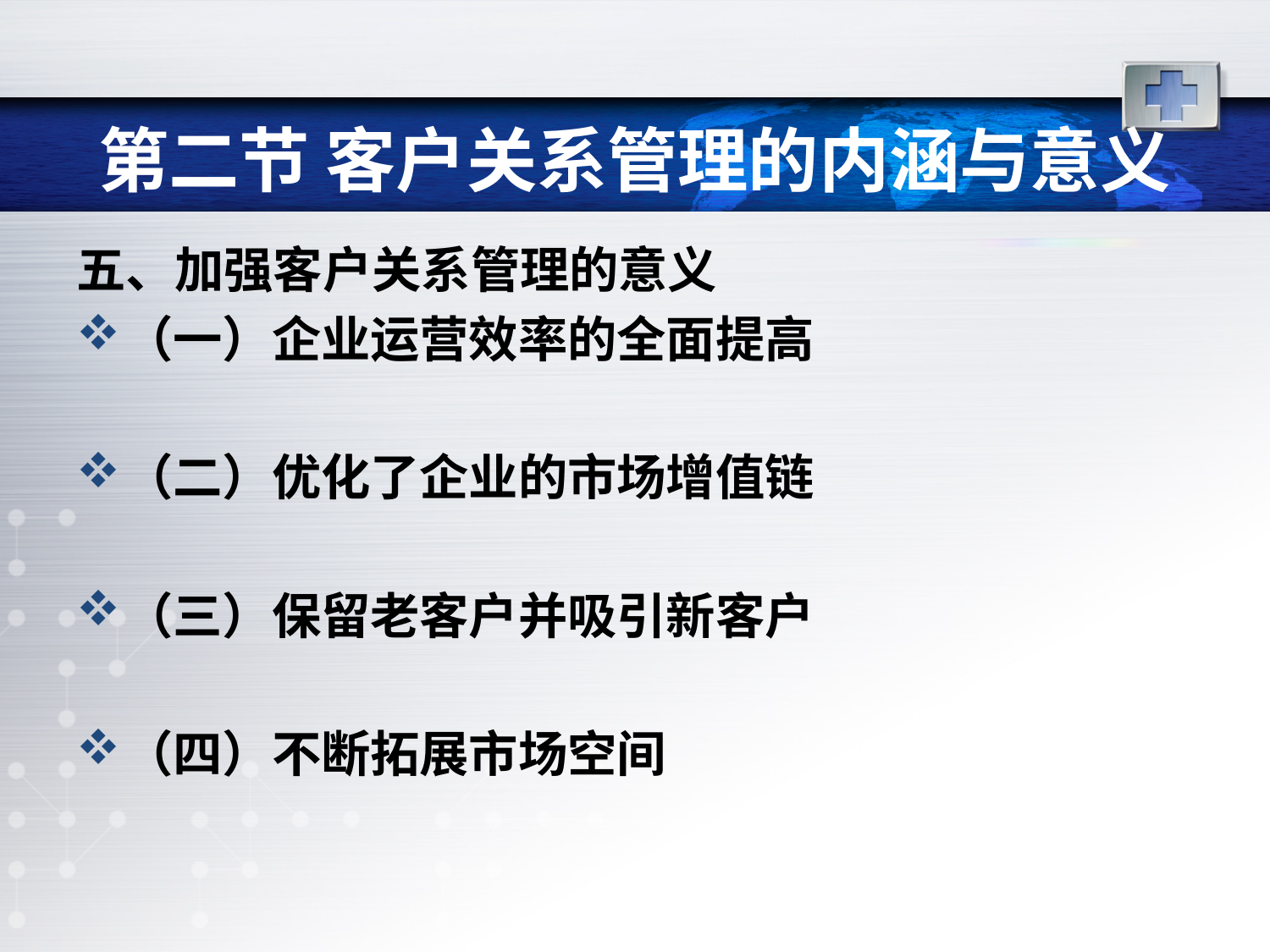

# 第二节 客户关系管理的内涵与意义
五、加强客户关系管理的意义
（一）企业运营效率的全面提高

（二）优化了企业的市场增值链

（三）保留老客户并吸引新客户

（四）不断拓展市场空间